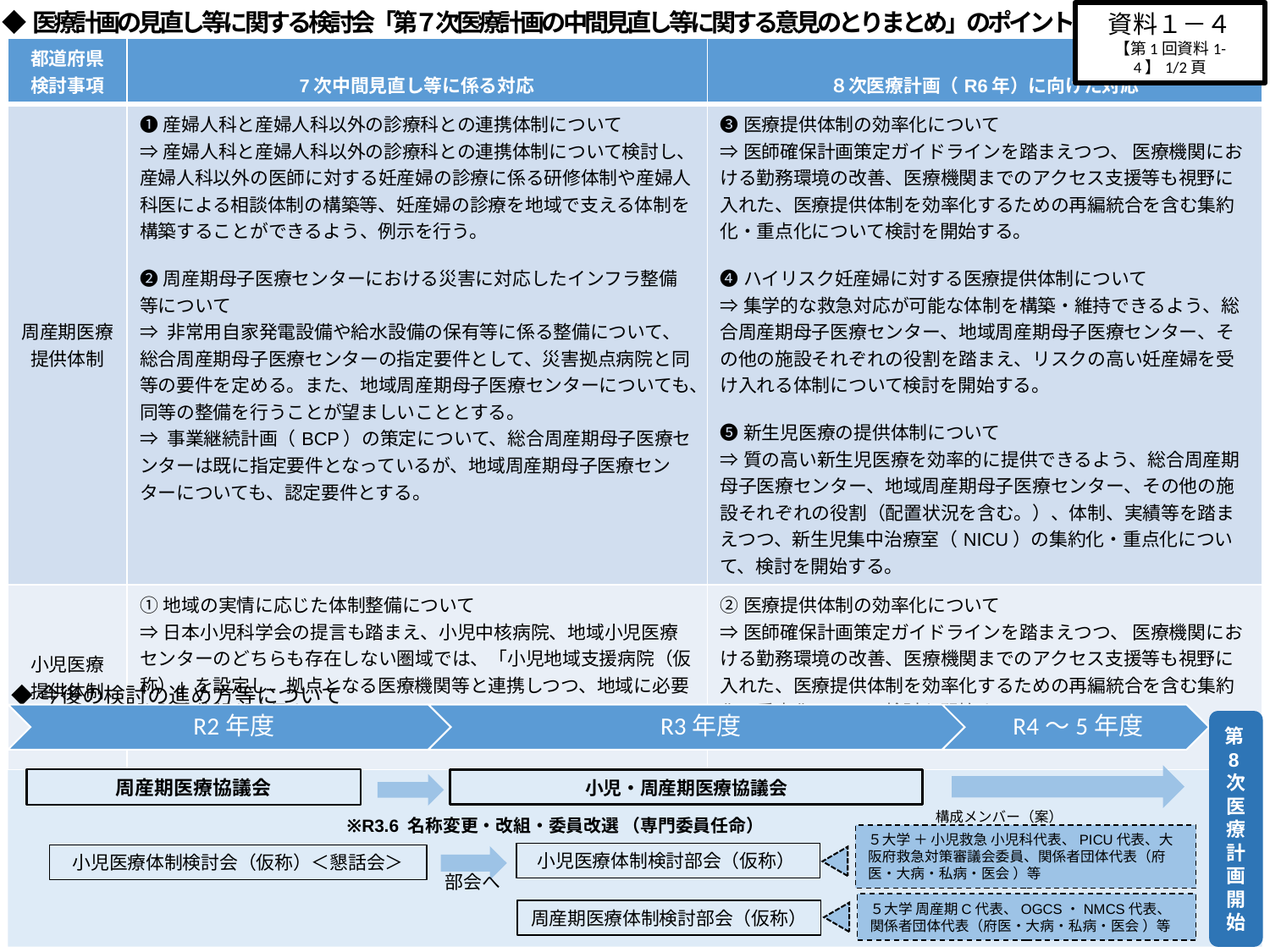

資料１－４
【第1回資料1-4】1/2頁
# ◆医療計画の見直し等に関する検討会「第７次医療計画の中間見直し等に関する意見のとりまとめ」のポイント
| 都道府県 検討事項 | 7次中間見直し等に係る対応 | ８次医療計画（R6年）に向けた対応 |
| --- | --- | --- |
| 周産期医療提供体制 | ➊産婦人科と産婦人科以外の診療科との連携体制について ⇒産婦人科と産婦人科以外の診療科との連携体制について検討し、産婦人科以外の医師に対する妊産婦の診療に係る研修体制や産婦人科医による相談体制の構築等、妊産婦の診療を地域で支える体制を構築することができるよう、例示を行う。 ❷周産期母子医療センターにおける災害に対応したインフラ整備等について ⇒ 非常用自家発電設備や給水設備の保有等に係る整備について、総合周産期母子医療センターの指定要件として、災害拠点病院と同等の要件を定める。また、地域周産期母子医療センターについても、同等の整備を行うことが望ましいこととする。 ⇒ 事業継続計画（BCP）の策定について、総合周産期母子医療センターは既に指定要件となっているが、地域周産期母子医療センターについても、認定要件とする。 | ❸医療提供体制の効率化について ⇒医師確保計画策定ガイドラインを踏まえつつ、 医療機関における勤務環境の改善、医療機関までのアクセス支援等も視野に入れた、医療提供体制を効率化するための再編統合を含む集約化・重点化について検討を開始する。 ❹ハイリスク妊産婦に対する医療提供体制について ⇒集学的な救急対応が可能な体制を構築・維持できるよう、総合周産期母子医療センター、地域周産期母子医療センター、その他の施設それぞれの役割を踏まえ、リスクの高い妊産婦を受け入れる体制について検討を開始する。 ❺新生児医療の提供体制について ⇒質の高い新生児医療を効率的に提供できるよう、総合周産期母子医療センター、地域周産期母子医療センター、その他の施設それぞれの役割（配置状況を含む。）、体制、実績等を踏まえつつ、新生児集中治療室（NICU）の集約化・重点化について、検討を開始する。 |
| 小児医療 提供体制 | ①地域の実情に応じた体制整備について ⇒日本小児科学会の提言も踏まえ、小児中核病院、地域小児医療センターのどちらも存在しない圏域では、「小児地域支援病院（仮称）」を設定し、拠点となる医療機関等と連携しつつ、地域に必要な診療体制を確保する。 【H28.12.26 医療計画の見直し等に関する意見のとりまとめ】 | ②医療提供体制の効率化について ⇒医師確保計画策定ガイドラインを踏まえつつ、 医療機関における勤務環境の改善、医療機関までのアクセス支援等も視野に入れた、医療提供体制を効率化するための再編統合を含む集約化・重点化について検討を開始する。 |
◆今後の検討の進め方等について
R2年度
R3年度
R4～5年度

第8次医療計画開始

周産期医療協議会
小児・周産期医療協議会

構成メンバー（案）
※R3.6 名称変更・改組・委員改選 （専門委員任命）
５大学 ＋ 小児救急 小児科代表、PICU代表、大阪府救急対策審議会委員、関係者団体代表（府医・大病・私病・医会 ）等
小児医療体制検討部会（仮称）
小児医療体制検討会（仮称）＜懇話会＞

部会へ
５大学 周産期C代表、OGCS・NMCS代表、関係者団体代表（府医・大病・私病・医会 ）等
周産期医療体制検討部会（仮称）